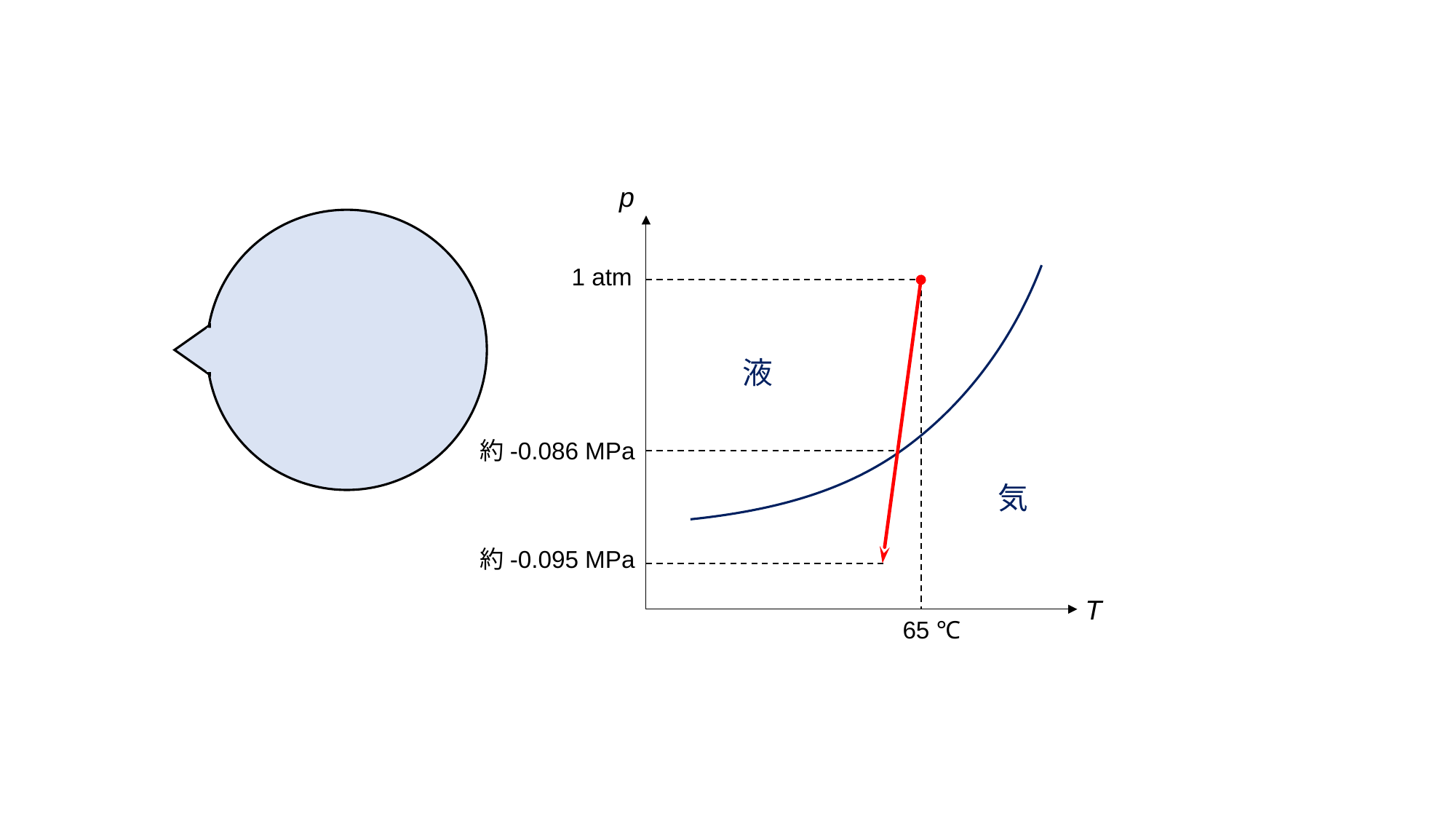

p

1 atm

液
約-0.086 MPa
気
約-0.095 MPa
T
65 ℃